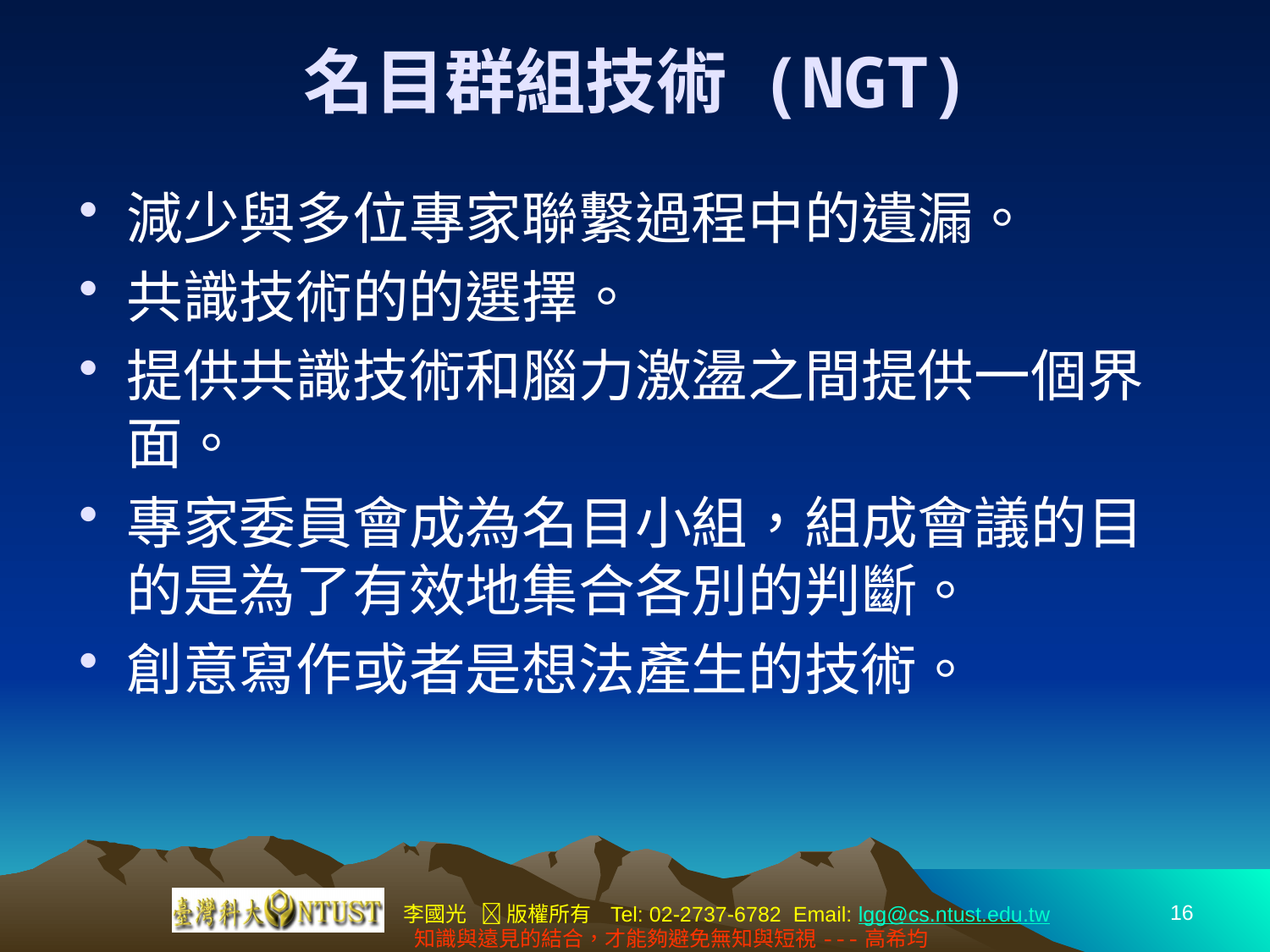

# 名目群組技術 (NGT)
減少與多位專家聯繫過程中的遺漏。
共識技術的的選擇。
提供共識技術和腦力激盪之間提供一個界面。
專家委員會成為名目小組，組成會議的目的是為了有效地集合各別的判斷。
創意寫作或者是想法產生的技術。
16